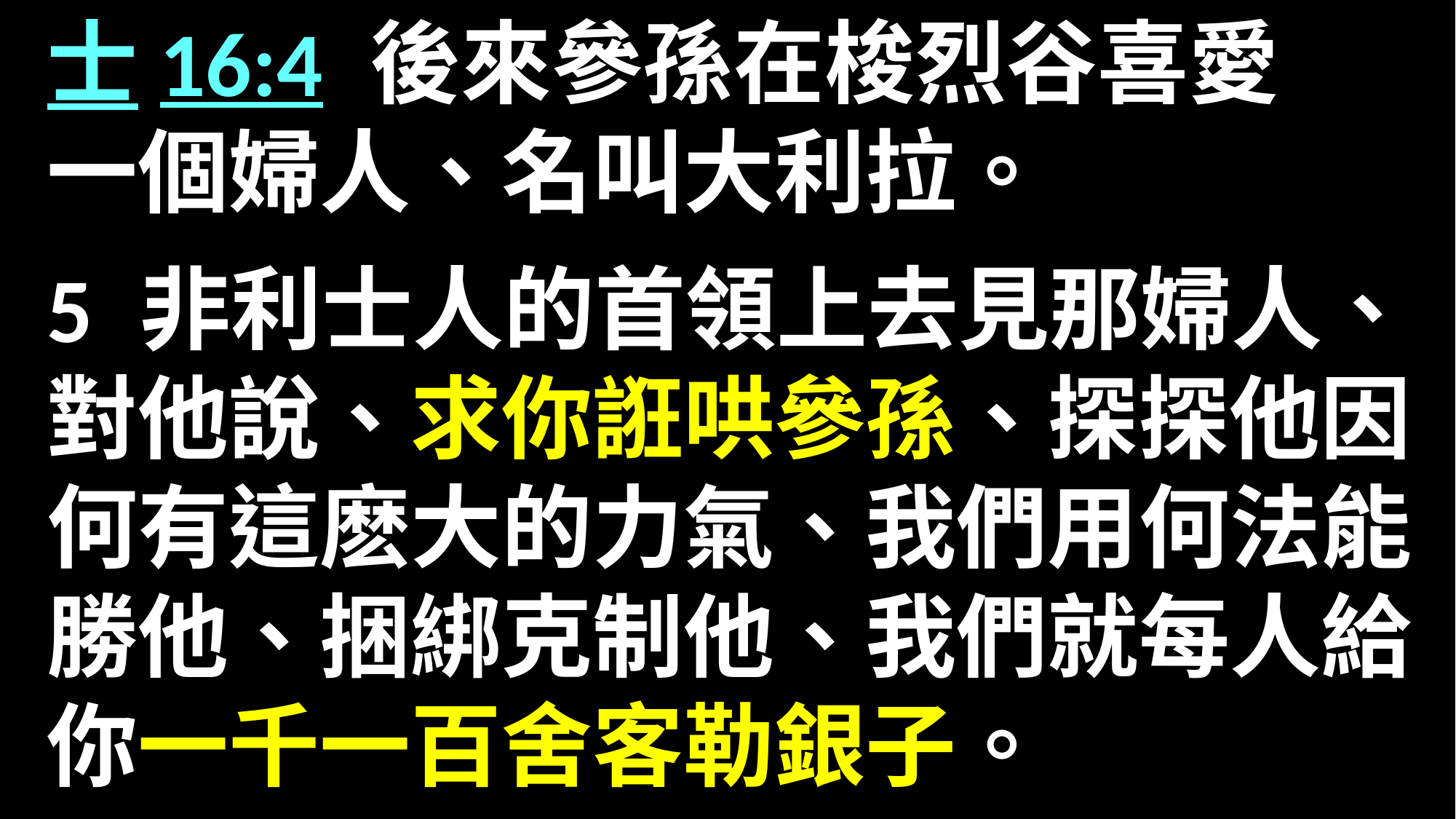

士16:4 後來參孫在梭烈谷喜愛
一個婦人、名叫大利拉。
5 非利士人的首領上去見那婦人、對他說、求你誑哄參孫、探探他因何有這麽大的力氣、我們用何法能勝他、捆綁克制他、我們就每人給你一千一百舍客勒銀子。